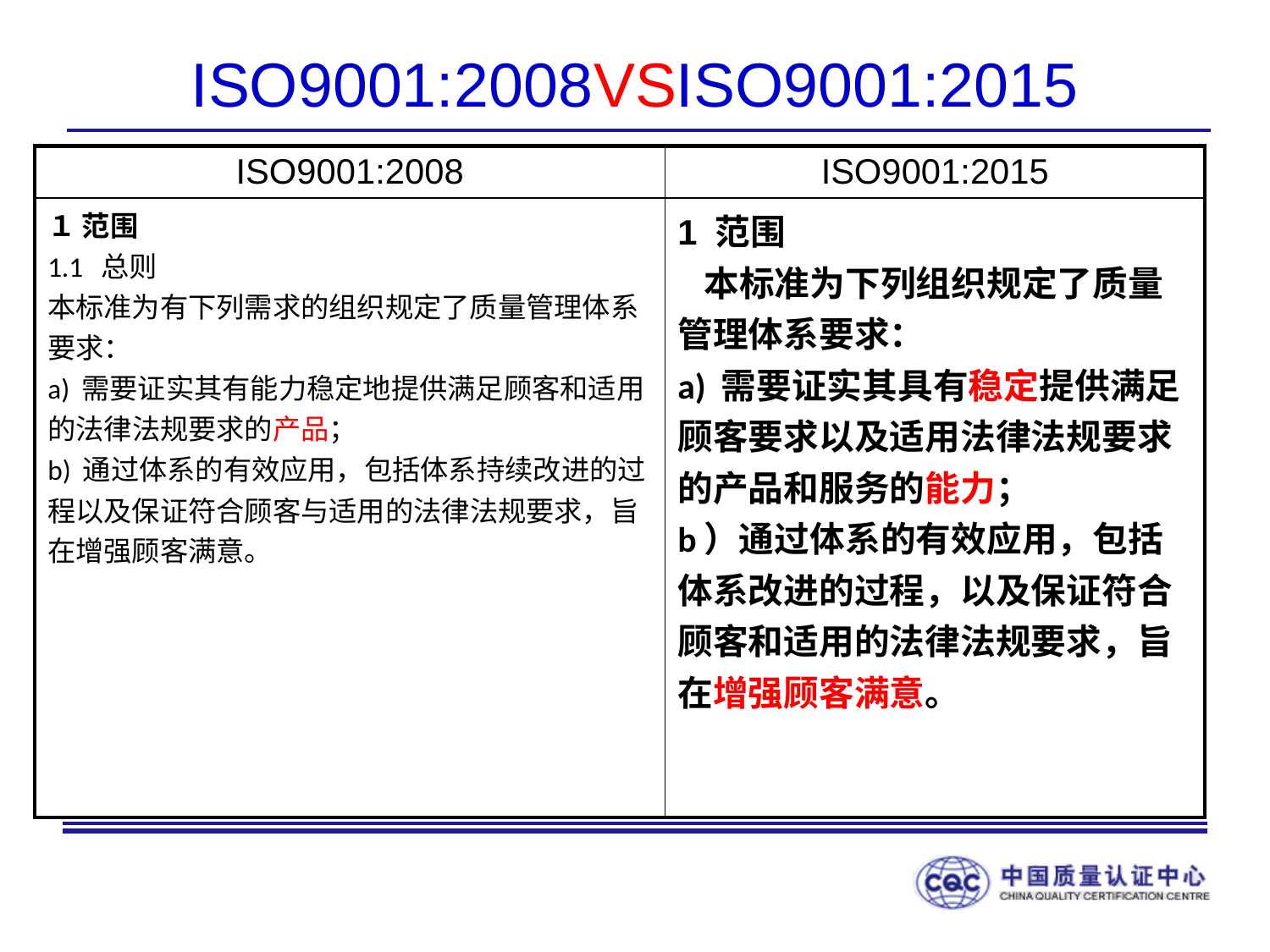

# ISO9001:2008VSISO9001:2015
| ISO9001:2008 | ISO9001:2015 |
| --- | --- |
| １ 范围 1.1 总则 本标准为有下列需求的组织规定了质量管理体系要求： a) 需要证实其有能力稳定地提供满足顾客和适用的法律法规要求的产品； b) 通过体系的有效应用，包括体系持续改进的过程以及保证符合顾客与适用的法律法规要求，旨在增强顾客满意。 | 1 范围 本标准为下列组织规定了质量管理体系要求： a) 需要证实其具有稳定提供满足顾客要求以及适用法律法规要求的产品和服务的能力； b）通过体系的有效应用，包括体系改进的过程，以及保证符合顾客和适用的法律法规要求，旨在增强顾客满意。 |